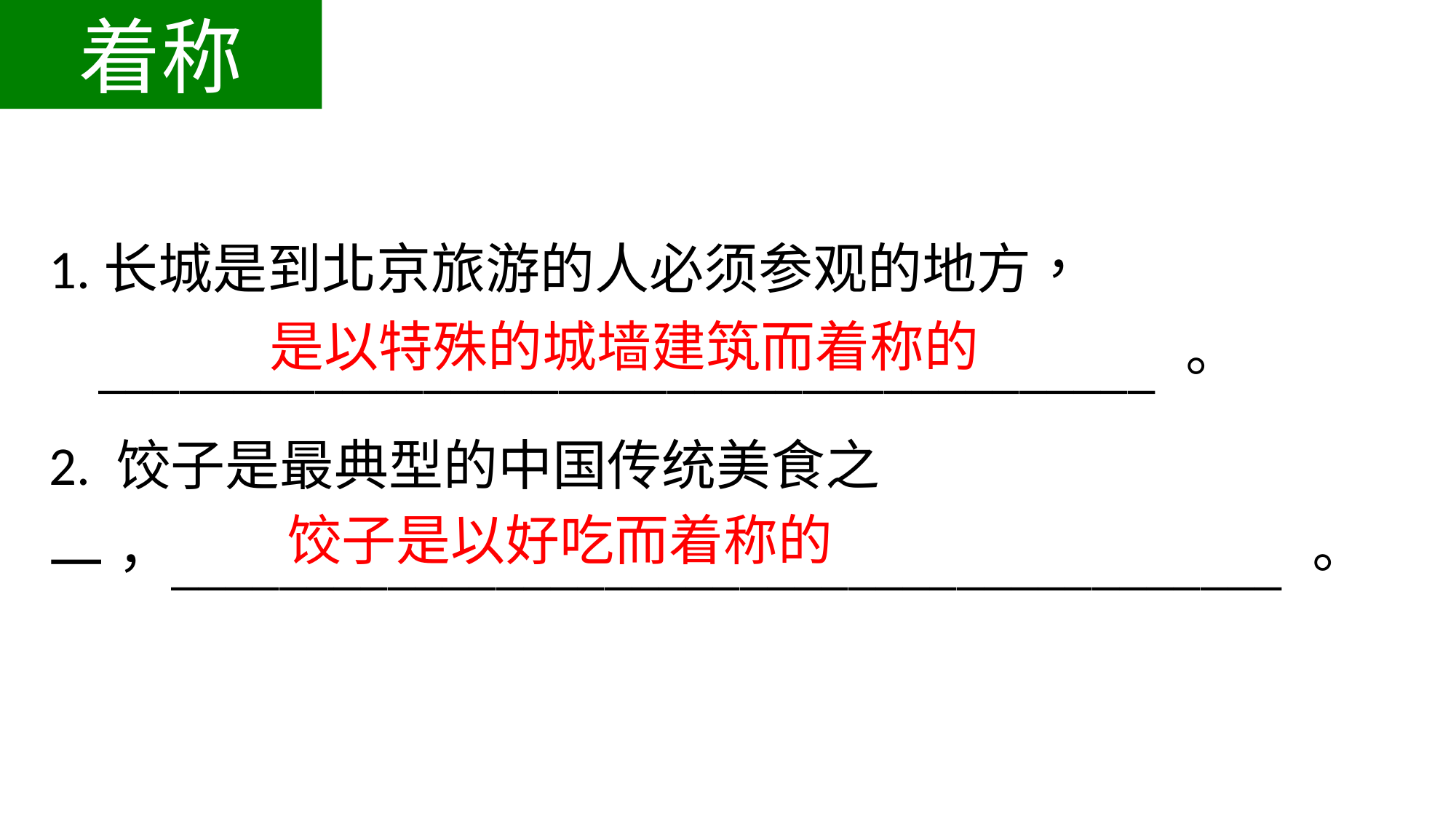

着称
1.长城是到北京旅游的人必须参观的地方，
    _______________________________________。
2. 饺子是最典型的中国传统美食之一，_________________________________________。
是以特殊的城墙建筑而着称的
饺子是以好吃而着称的